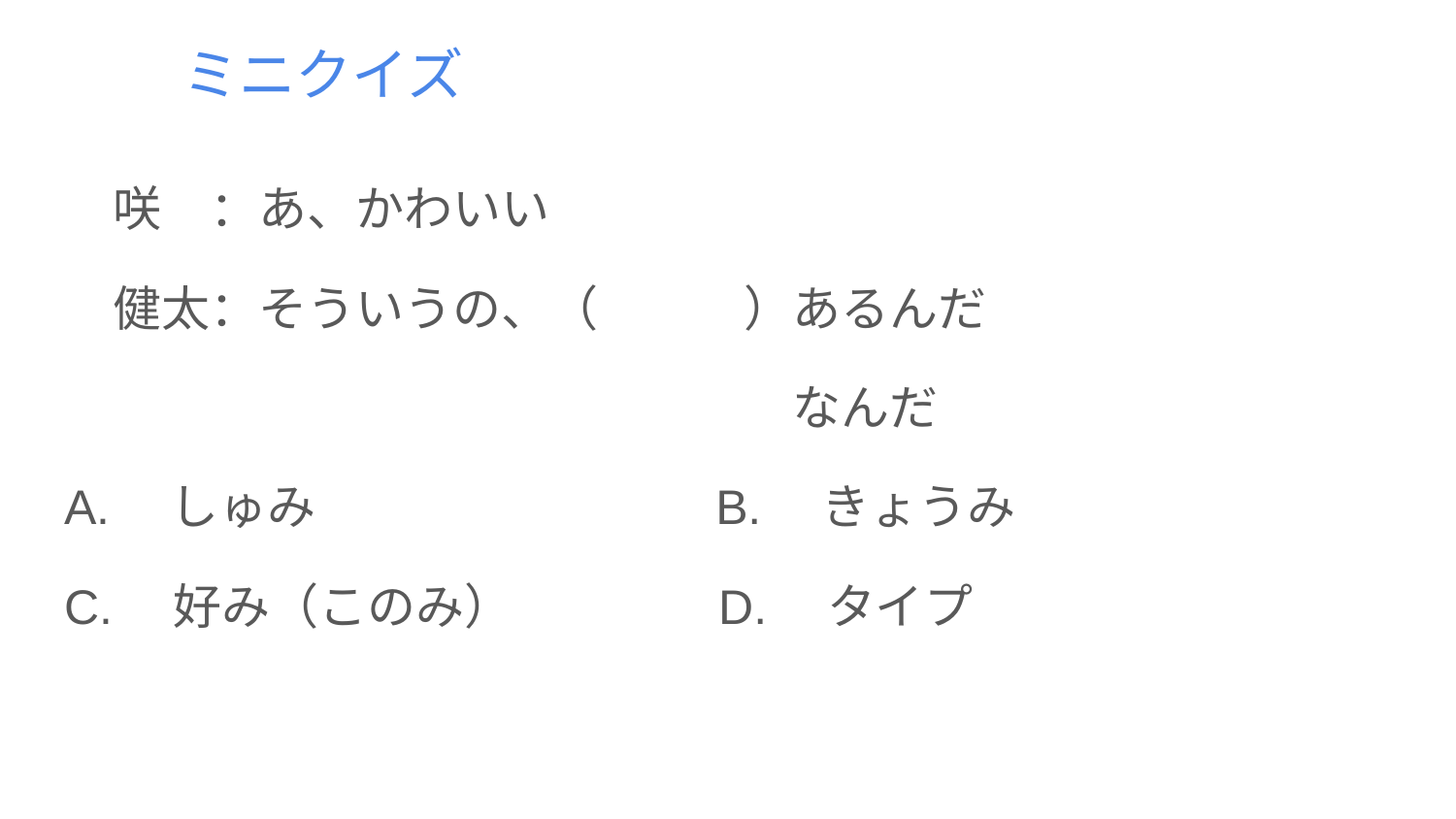

# ミニクイズ
　咲　：あ、かわいい
　健太：そういうの、（　　　）あるんだ
　　　　　　　　　　　　　　　なんだ
A.　しゅみ　　　　　　　　B.　きょうみ
C.　好み（このみ）　　　　D.　タイプ